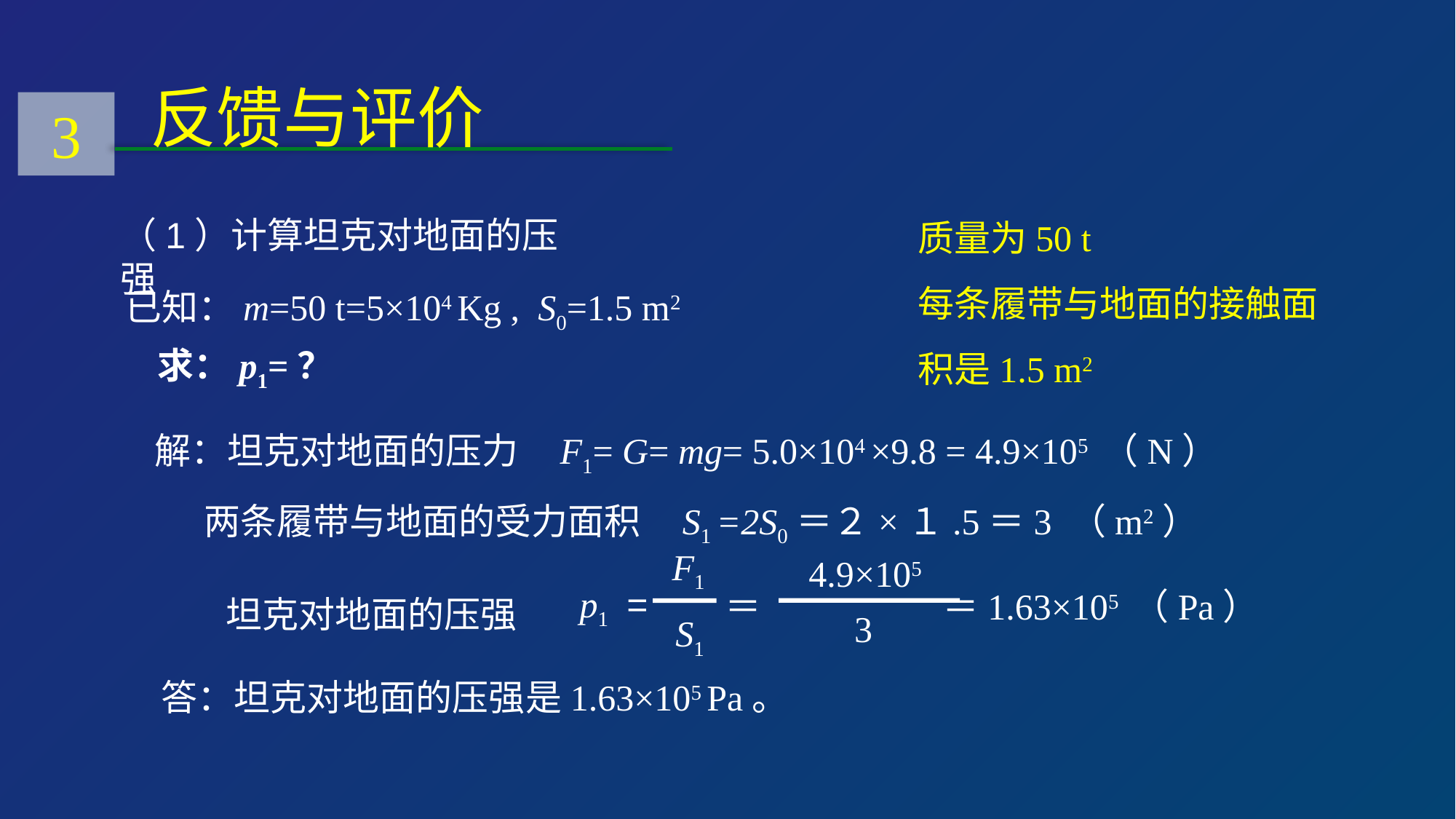

反馈与评价

3
质量为50 t
每条履带与地面的接触面积是1.5 m2
（1）计算坦克对地面的压强
已知：m=50 t=5×104 Kg ,  S0=1.5 m2
求：p1=？
解：坦克对地面的压力    F1= G= mg= 5.0×104 ×9.8 = 4.9×105 （N）

两条履带与地面的受力面积    S1 =2S0＝２×１.5＝3 （m2）
F1
p1  =

S1
4.9×105

3
                                       ＝                       ＝1.63×105 （Pa）
坦克对地面的压强
答：坦克对地面的压强是1.63×105 Pa。